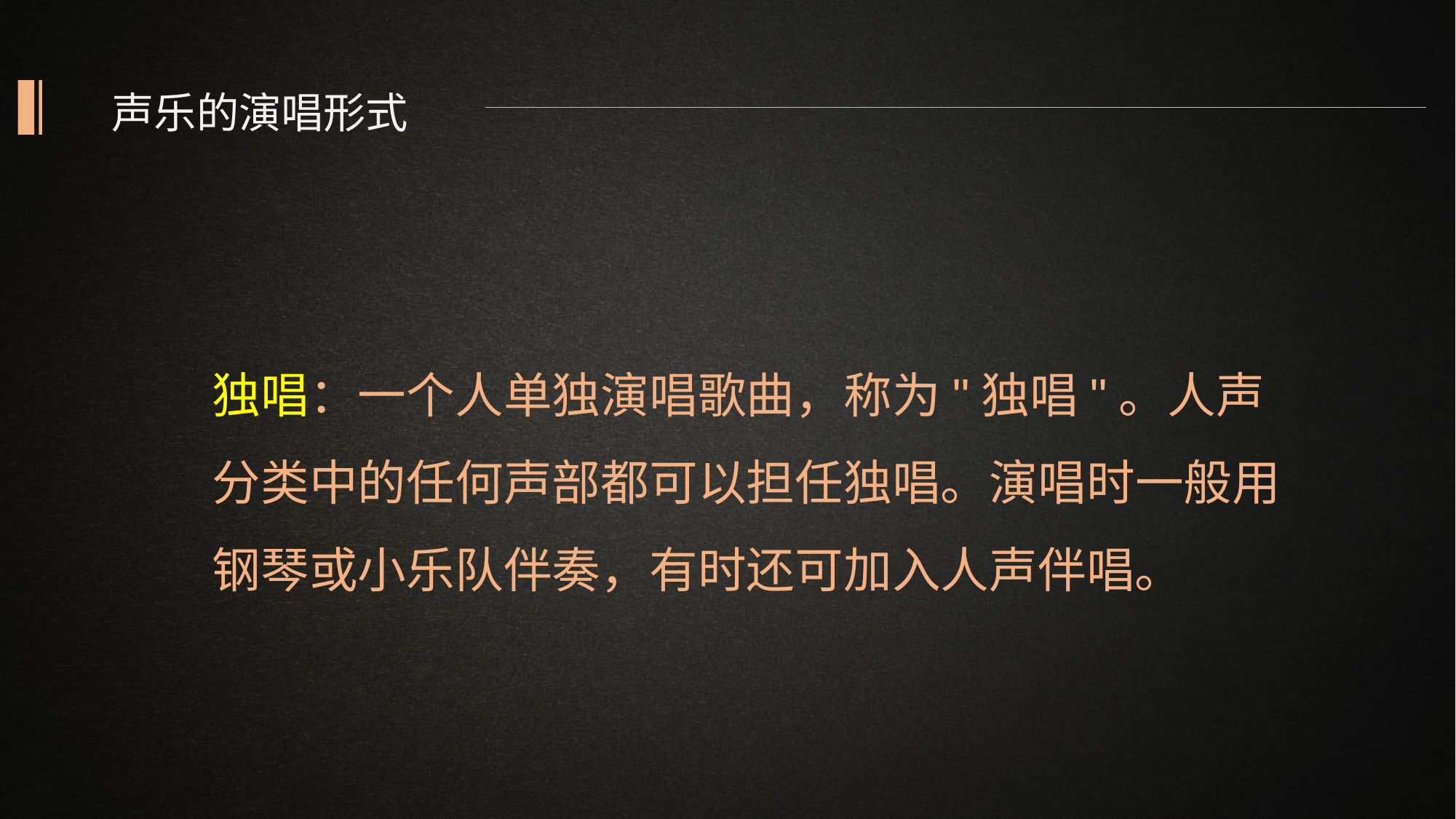

声乐的演唱形式

独唱：一个人单独演唱歌曲，称为"独唱"。人声分类中的任何声部都可以担任独唱。演唱时一般用钢琴或小乐队伴奏，有时还可加入人声伴唱。